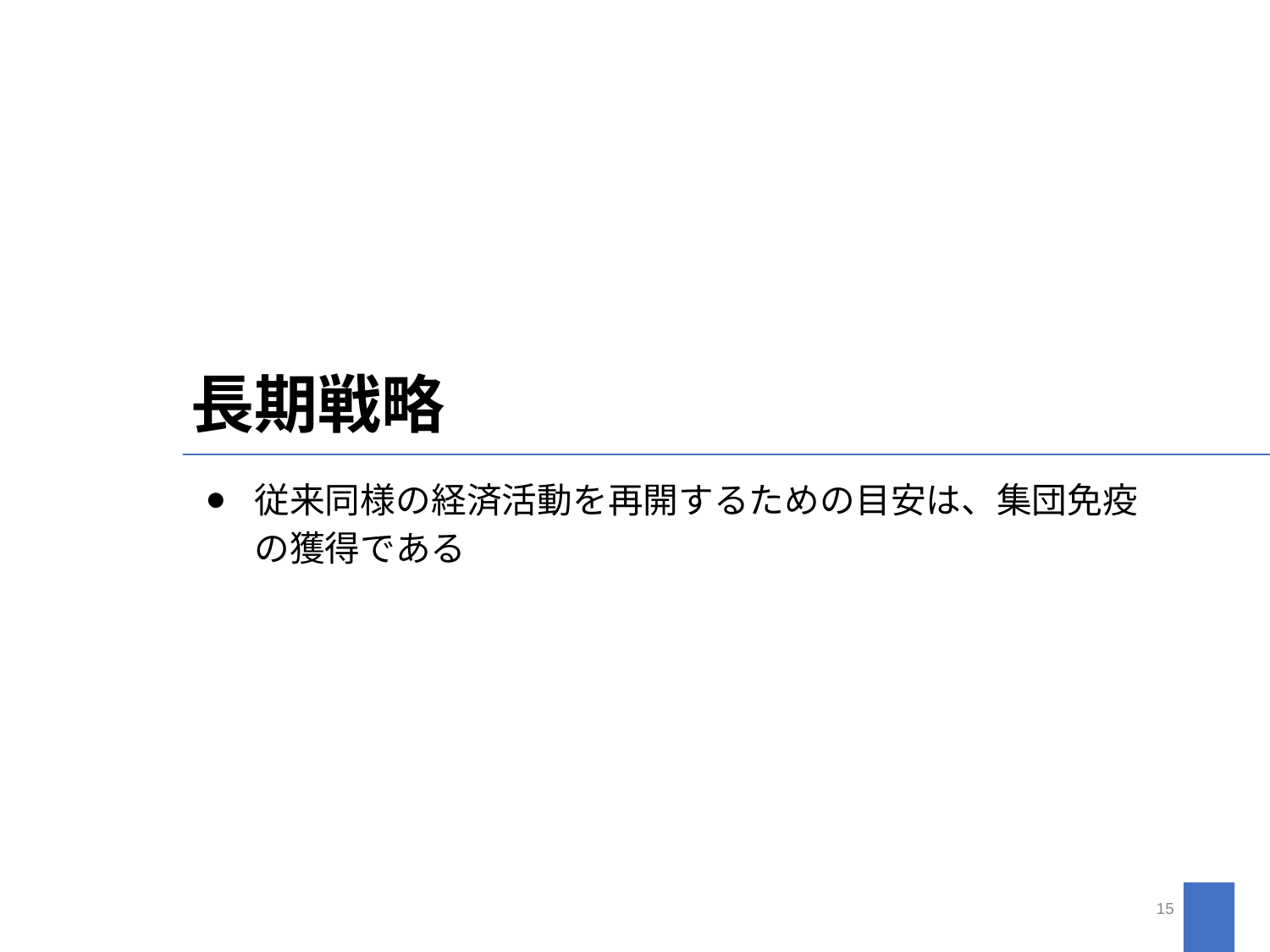

# 長期戦略
従来同様の経済活動を再開するための目安は、集団免疫の獲得である
15